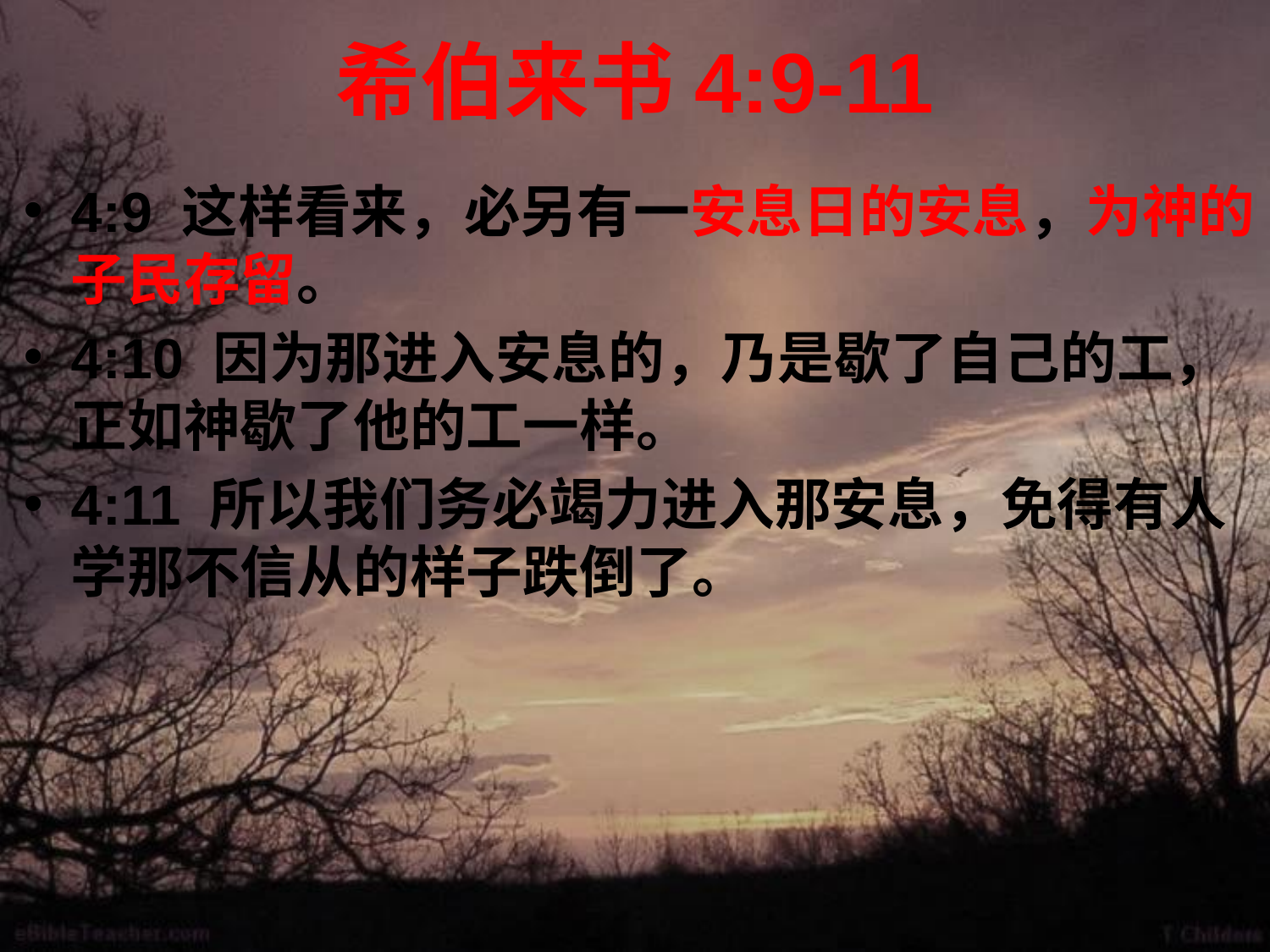

# 希伯来书4:9-11
4:9 这样看来，必另有一安息日的安息，为神的子民存留。
4:10 因为那进入安息的，乃是歇了自己的工，正如神歇了他的工一样。
4:11 所以我们务必竭力进入那安息，免得有人学那不信从的样子跌倒了。